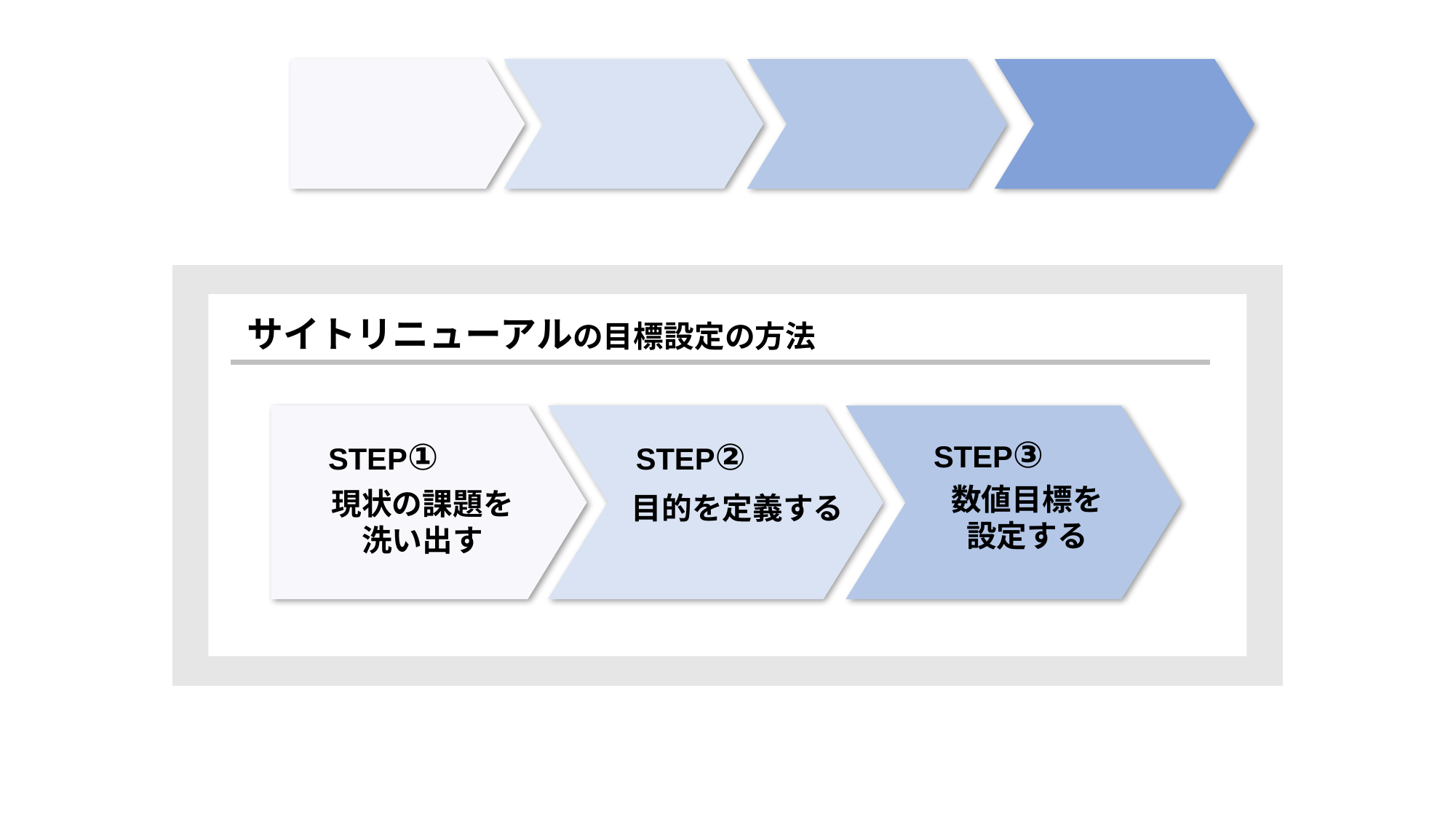

サイトリニューアルの目標設定の方法

STEP③
STEP①
STEP②
数値目標を
設定する
現状の課題を洗い出す
目的を定義する